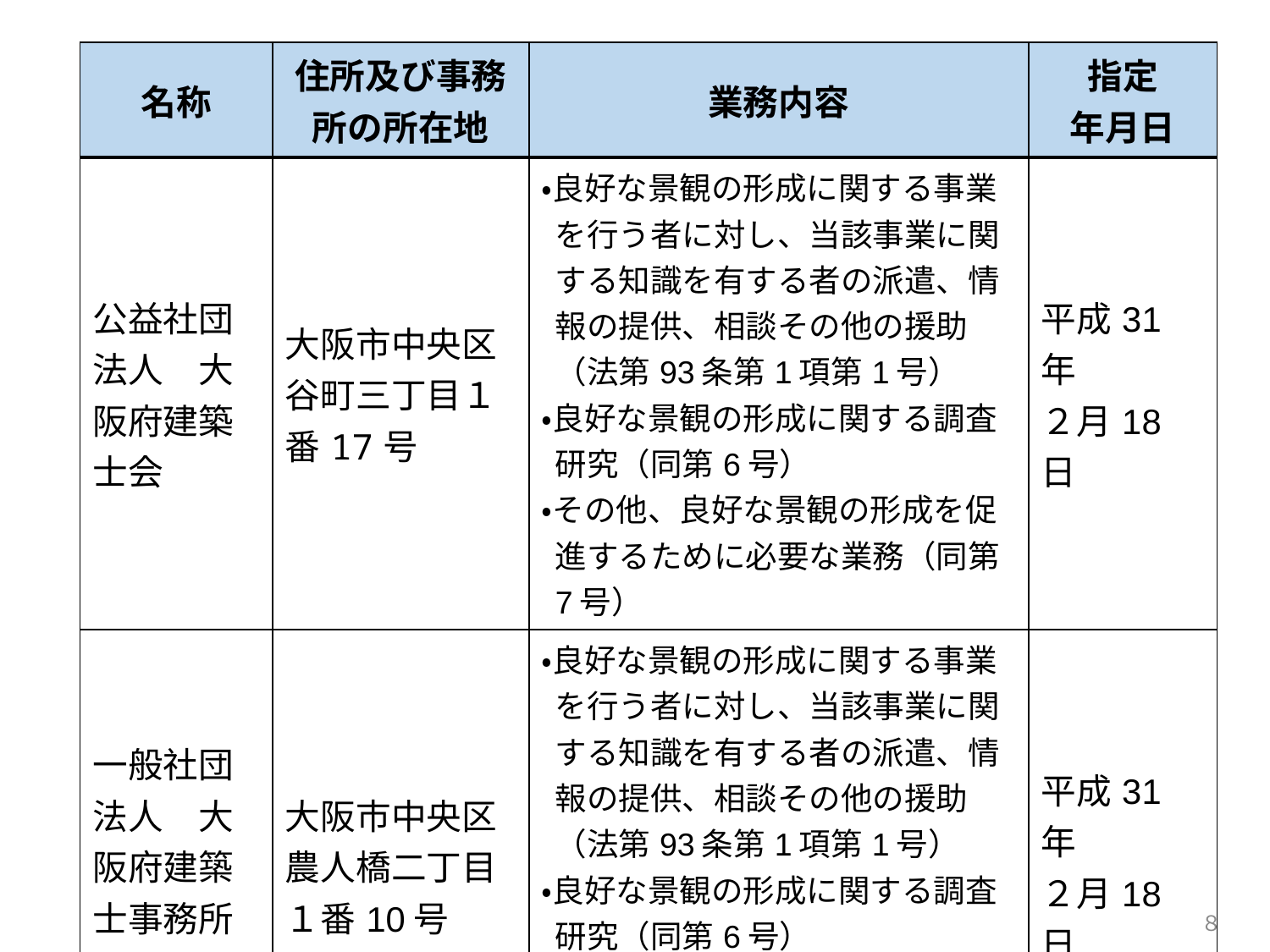

| 名称 | 住所及び事務所の所在地 | 業務内容 | 指定 年月日 |
| --- | --- | --- | --- |
| 公益社団法人　大阪府建築士会 | 大阪市中央区谷町三丁目１番17号 | ・良好な景観の形成に関する事業を行う者に対し、当該事業に関する知識を有する者の派遣、情報の提供、相談その他の援助（法第93条第1項第1号） ・良好な景観の形成に関する調査研究（同第6号） ・その他、良好な景観の形成を促進するために必要な業務（同第7号） | 平成31年 ２月18日 |
| 一般社団法人　大阪府建築士事務所協会 | 大阪市中央区農人橋二丁目１番10号 | ・良好な景観の形成に関する事業を行う者に対し、当該事業に関する知識を有する者の派遣、情報の提供、相談その他の援助（法第93条第1項第1号） ・良好な景観の形成に関する調査研究（同第6号） ・その他、良好な景観の形成を促進するために必要な業務（同第7号） | 平成31年 ２月18日 |
８